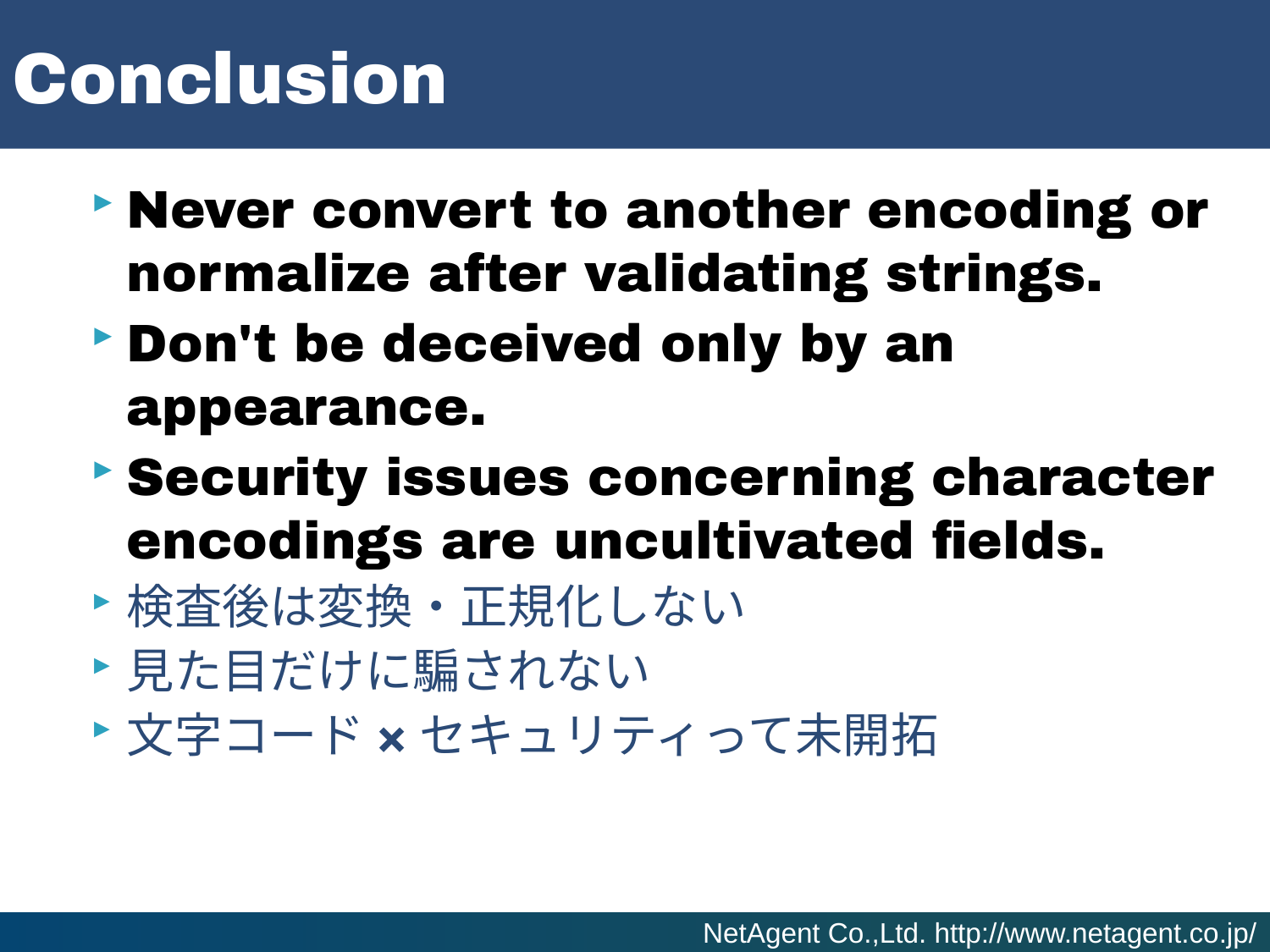

# Conclusion
Never convert to another encoding or normalize after validating strings.
Don't be deceived only by an appearance.
Security issues concerning character encodings are uncultivated fields.
検査後は変換・正規化しない
見た目だけに騙されない
文字コード×セキュリティって未開拓